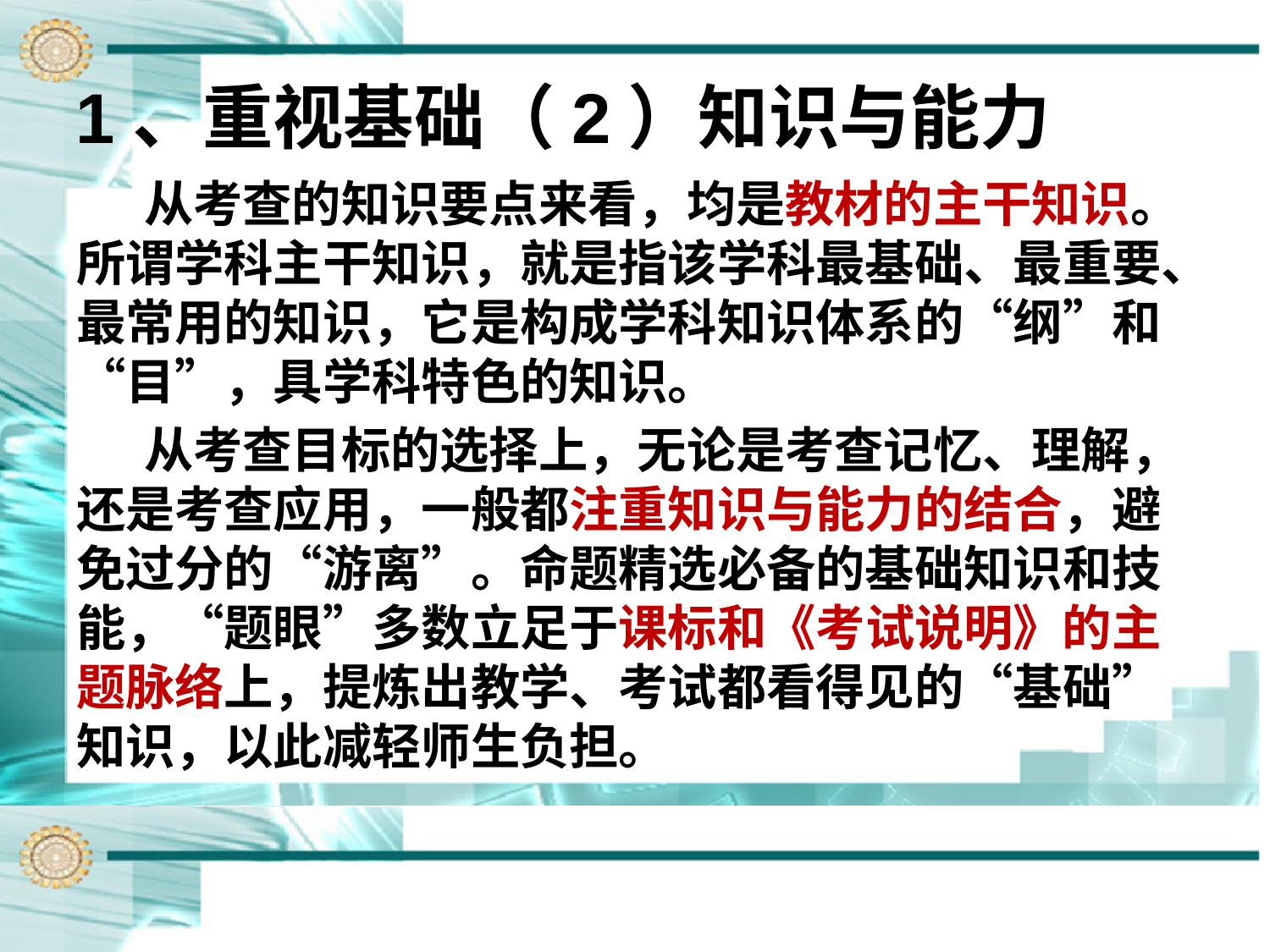

1、重视基础（2）知识与能力
     从考查的知识要点来看，均是教材的主干知识。所谓学科主干知识，就是指该学科最基础、最重要、最常用的知识，它是构成学科知识体系的“纲”和“目”，具学科特色的知识。
     从考查目标的选择上，无论是考查记忆、理解，还是考查应用，一般都注重知识与能力的结合，避免过分的“游离”。命题精选必备的基础知识和技能，“题眼”多数立足于课标和《考试说明》的主题脉络上，提炼出教学、考试都看得见的“基础”知识，以此减轻师生负担。